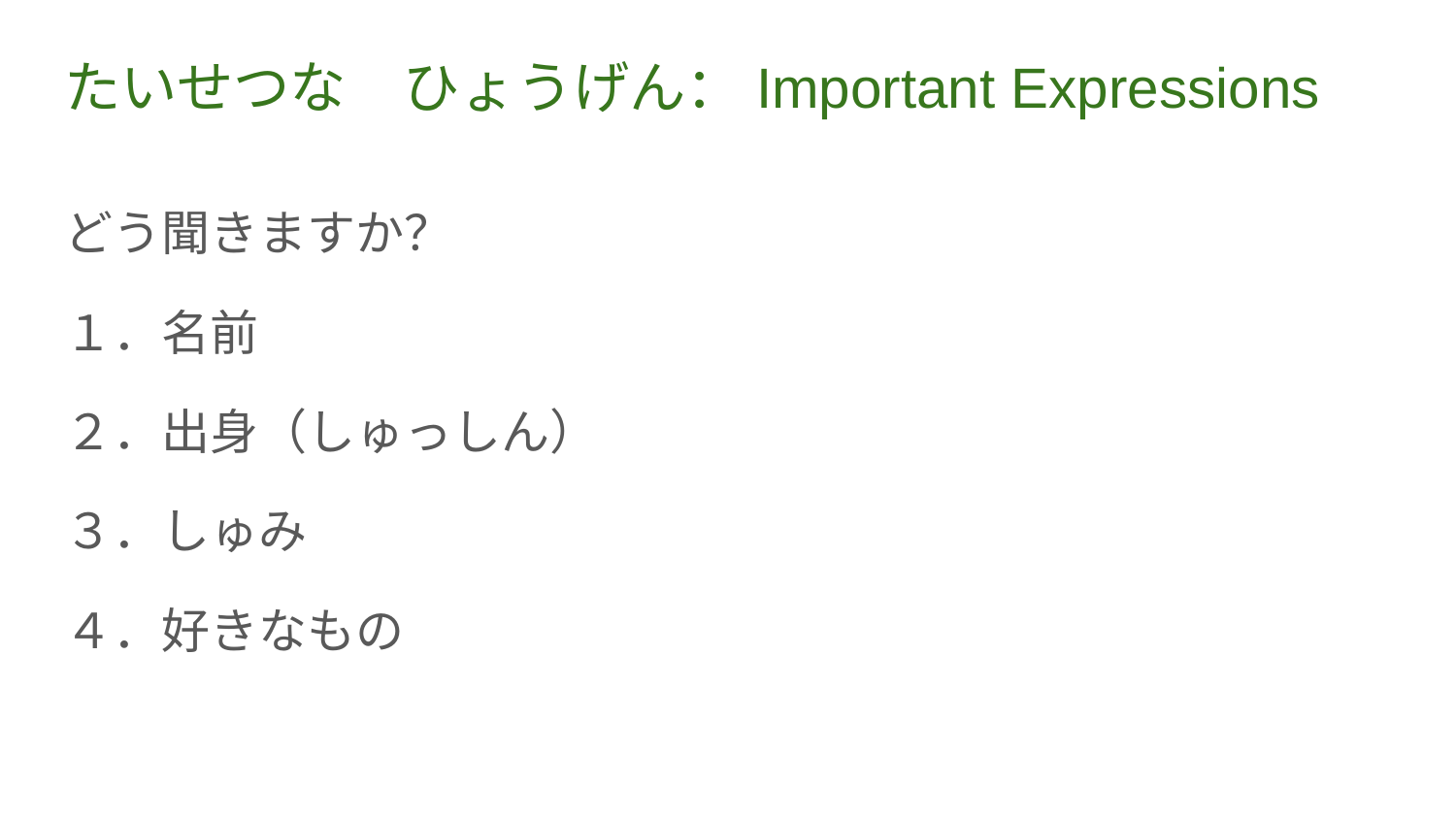

# たいせつな　ひょうげん：Important Expressions
どう聞きますか？
１．名前
２．出身（しゅっしん）
３．しゅみ
４．好きなもの